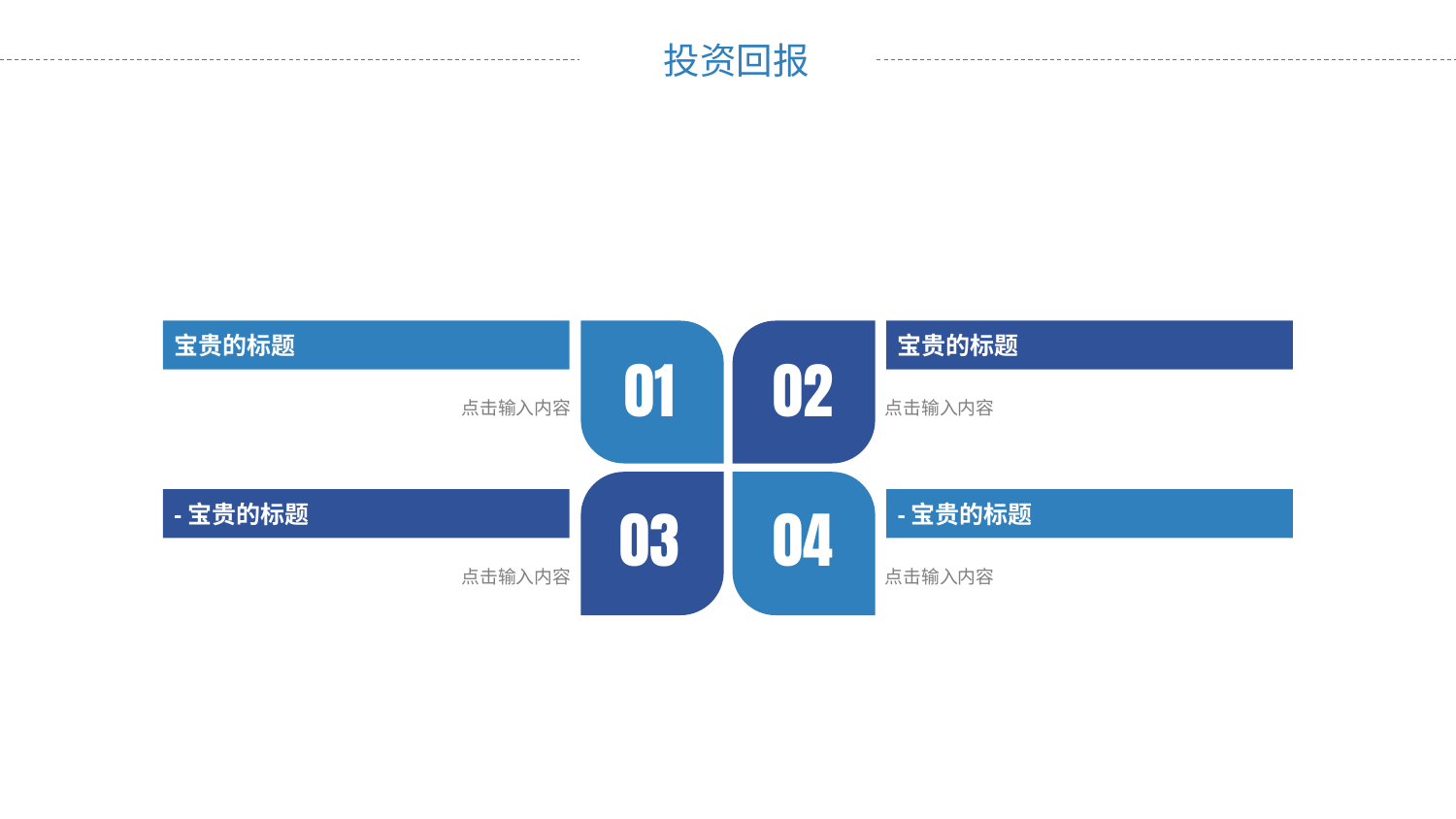

宝贵的标题
宝贵的标题

01
02
点击输入内容
点击输入内容

-宝贵的标题
-宝贵的标题
03
04
点击输入内容
点击输入内容